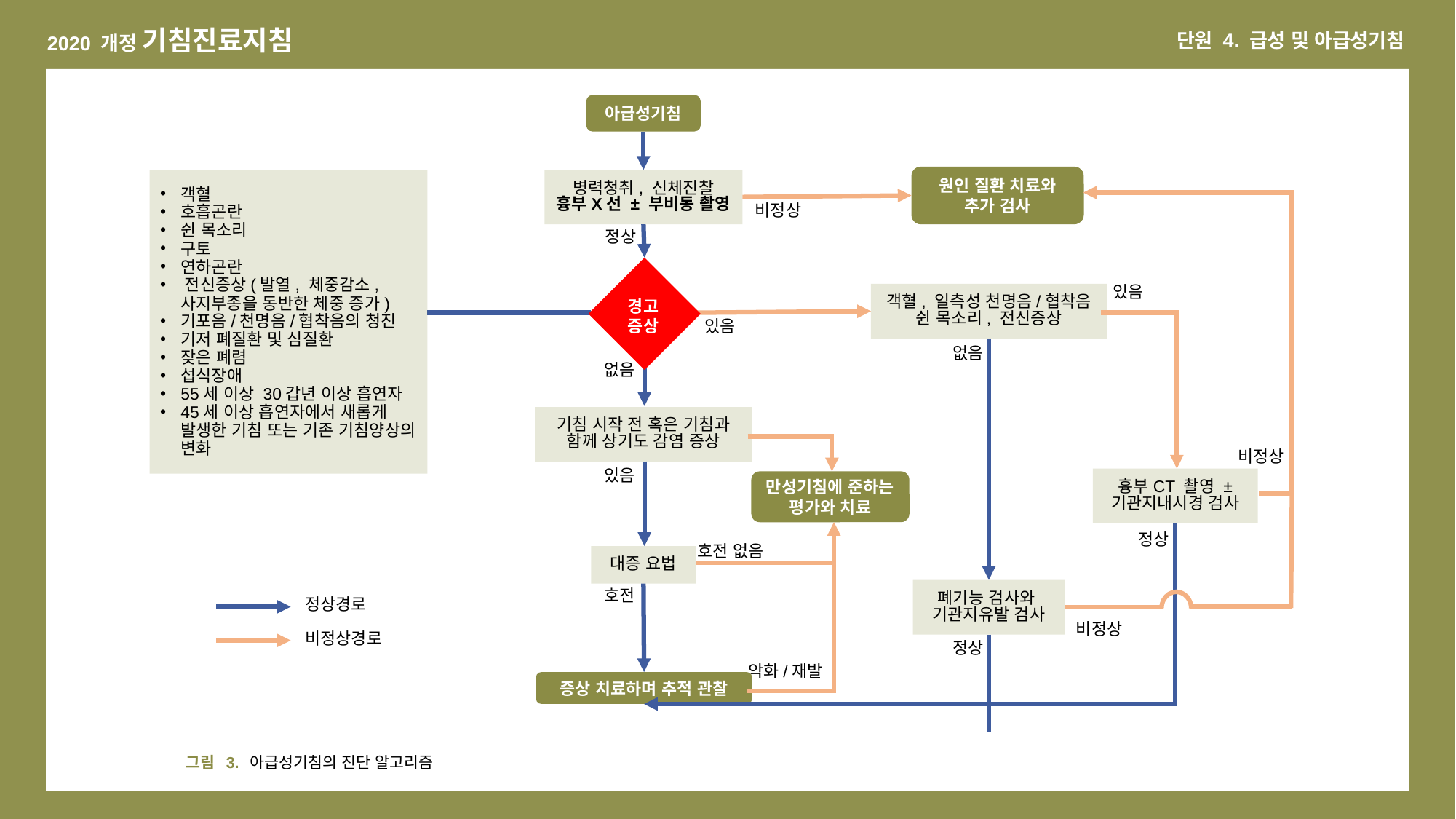

아급성기침
원인 질환 치료와
추가 검사
객혈
호흡곤란
쉰 목소리
구토
연하곤란
‌전신증상(발열, 체중감소, 사지부종을 동반한 체중 증가)
기포음/천명음/협착음의 청진
기저 폐질환 및 심질환
잦은 폐렴
섭식장애
55세 이상 30갑년 이상 흡연자
‌45세 이상 흡연자에서 새롭게 발생한 기침 또는 기존 기침양상의 변화
병력청취, 신체진찰
흉부X선 ± 부비동 촬영

비정상
정상

있음
객혈, 일측성 천명음/협착음
쉰 목소리, 전신증상
경고
증상
있음

없음
없음
기침 시작 전 혹은 기침과 함께 상기도 감염 증상

비정상
있음
흉부CT 촬영 ±
기관지내시경 검사
만성기침에 준하는 평가와 치료
정상

호전 없음
대증 요법
호전
폐기능 검사와
기관지유발 검사
정상경로

비정상
비정상경로
정상
악화/재발
증상 치료하며 추적 관찰
그림 3. 아급성기침의 진단 알고리즘